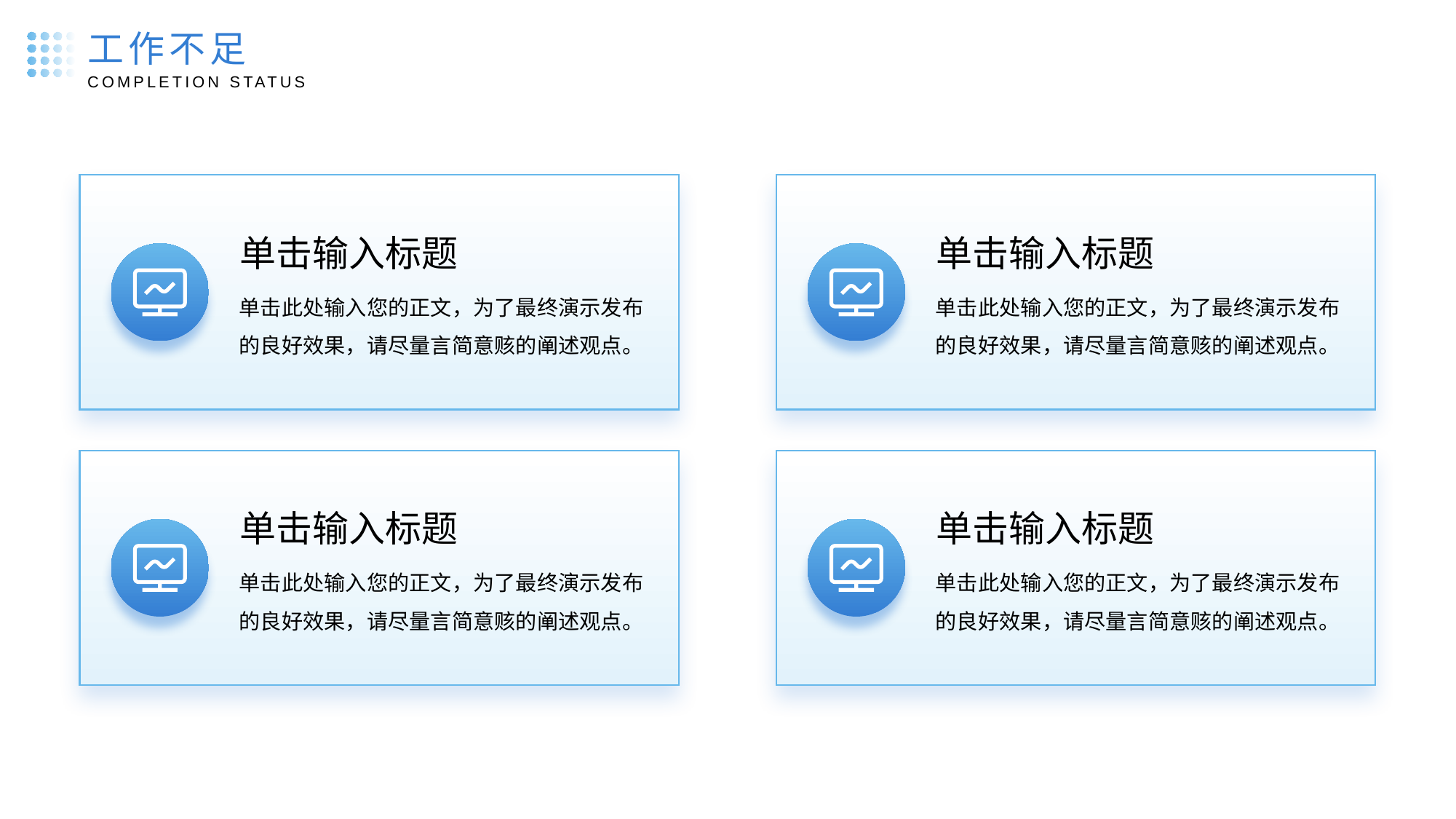

工作不足
COMPLETION STATUS

单击输入标题
单击此处输入您的正文，为了最终演示发布的良好效果，请尽量言简意赅的阐述观点。

单击输入标题
单击此处输入您的正文，为了最终演示发布的良好效果，请尽量言简意赅的阐述观点。

单击输入标题
单击此处输入您的正文，为了最终演示发布的良好效果，请尽量言简意赅的阐述观点。

单击输入标题
单击此处输入您的正文，为了最终演示发布的良好效果，请尽量言简意赅的阐述观点。